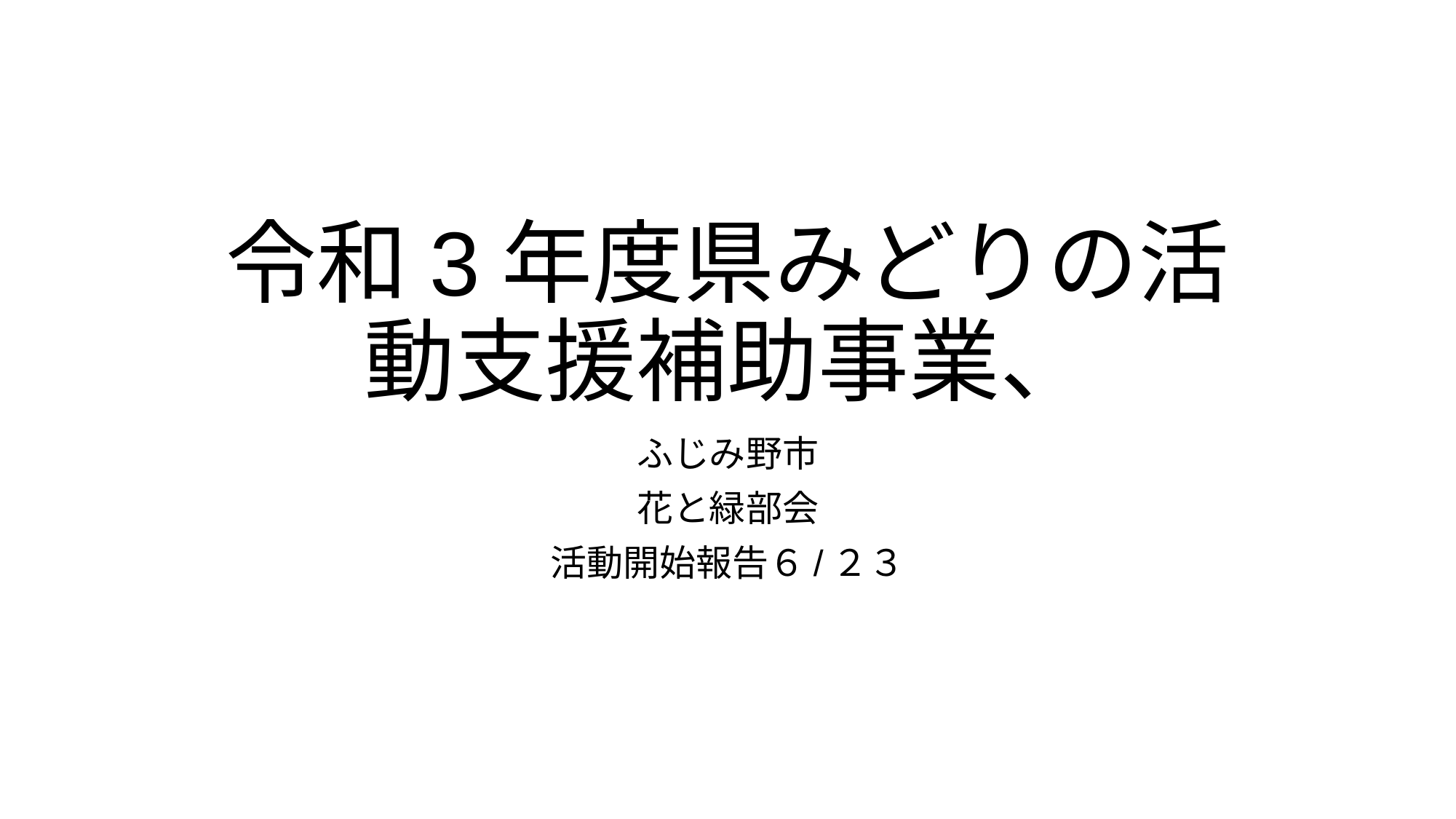

# 令和3年度県みどりの活動支援補助事業、
ふじみ野市
花と緑部会
活動開始報告６/２３